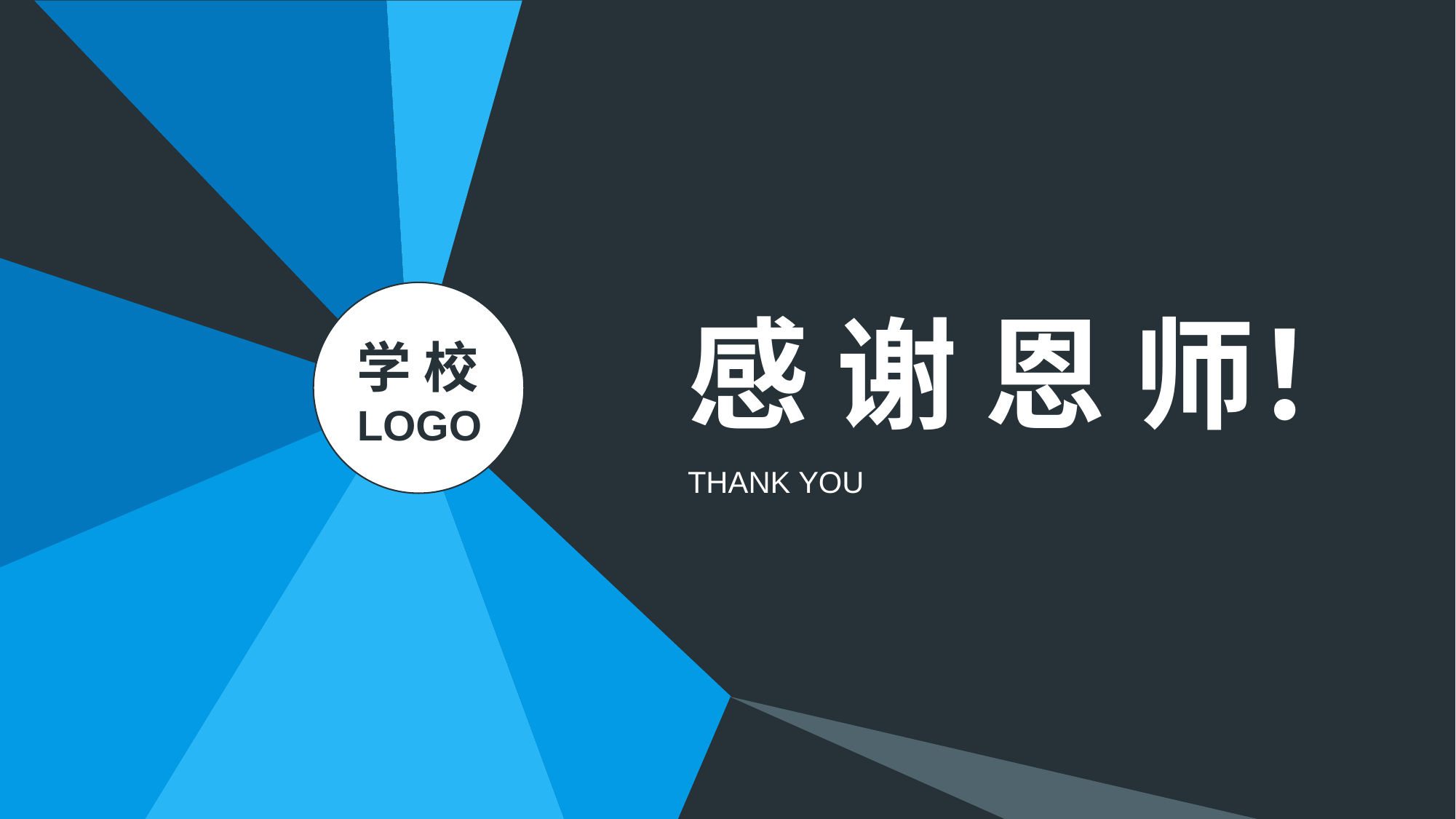

感 谢 恩 师！
学 校LOGO

THANK YOU